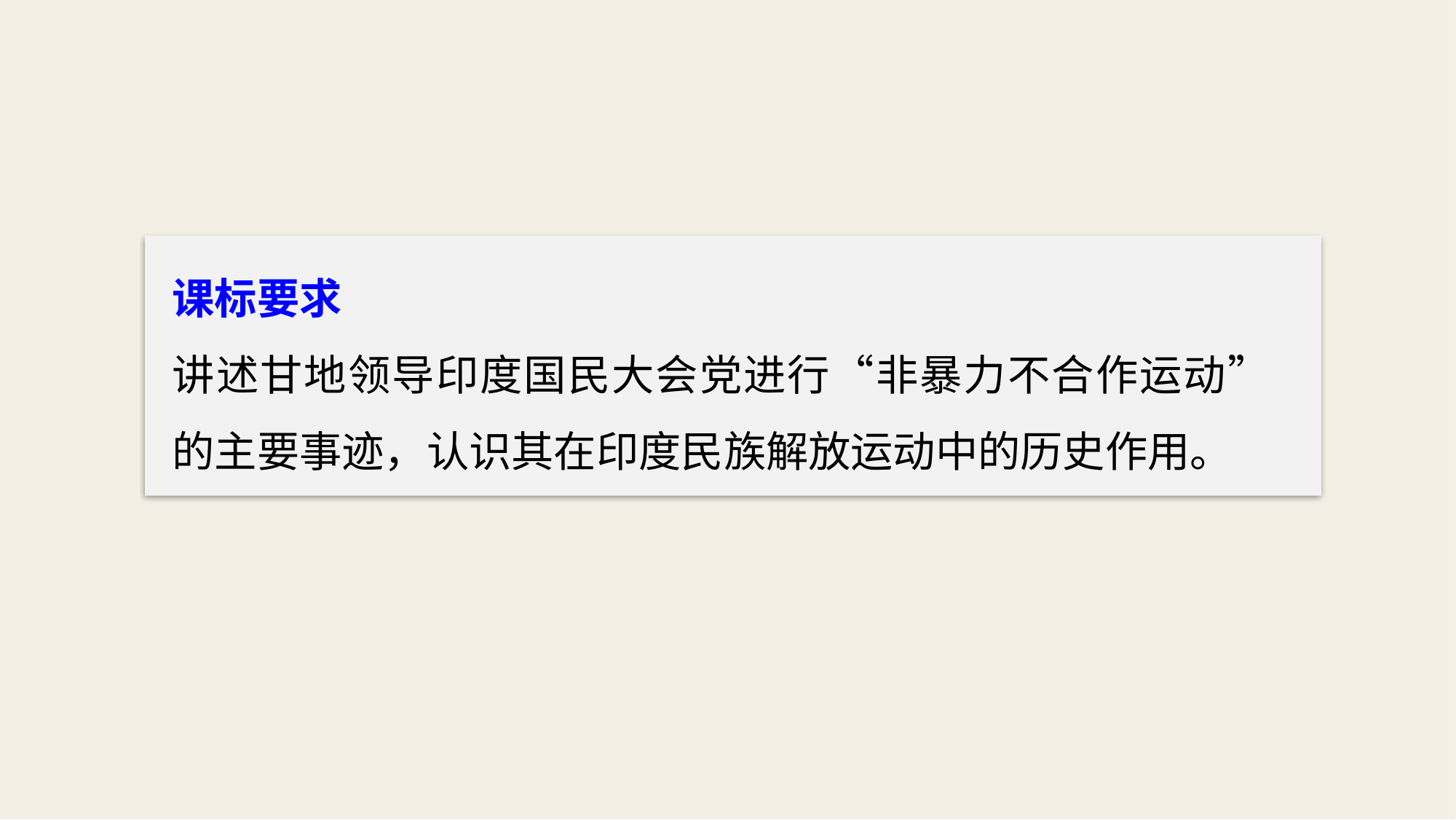

课标要求
讲述甘地领导印度国民大会党进行“非暴力不合作运动”的主要事迹，认识其在印度民族解放运动中的历史作用。